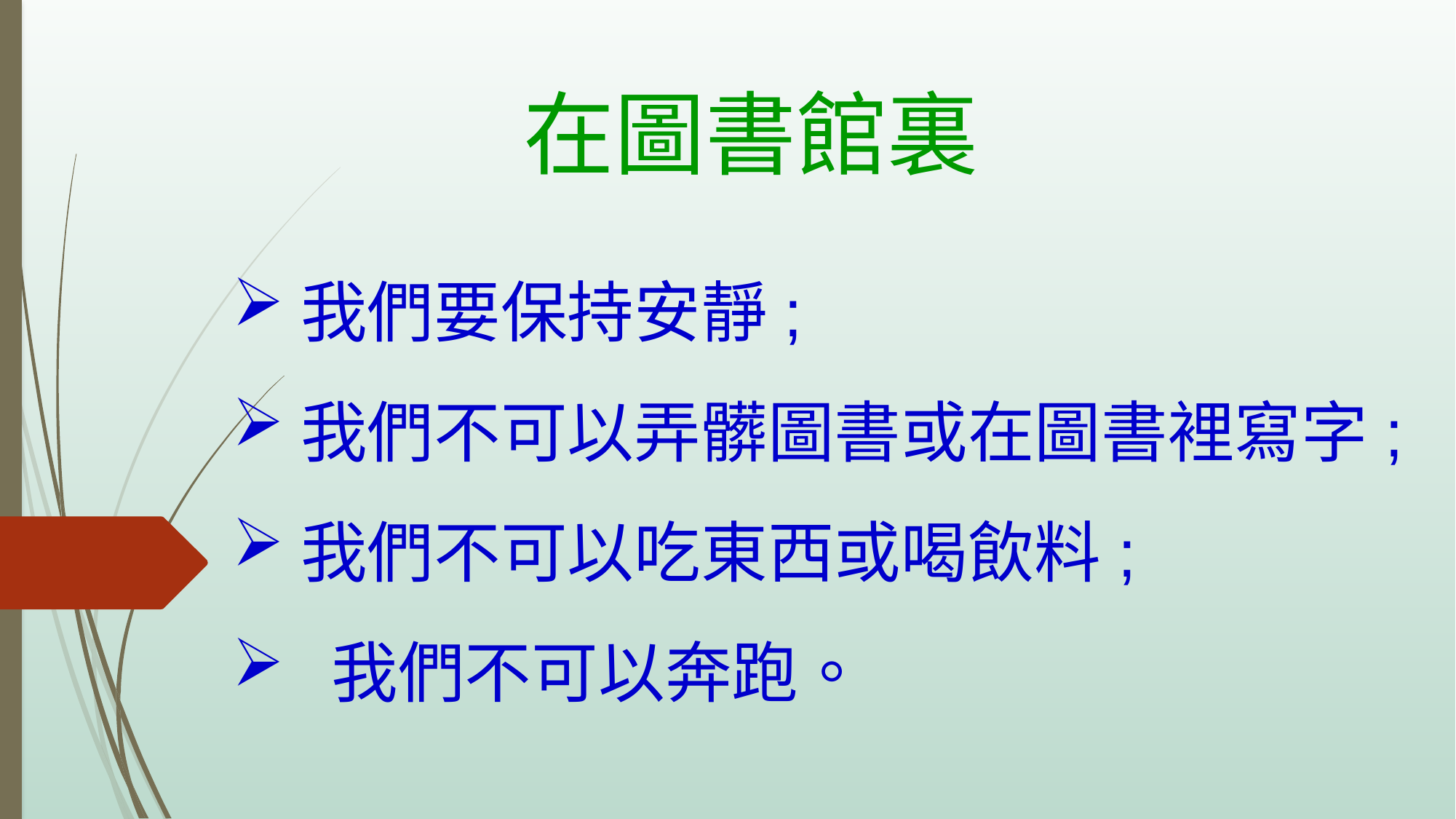

在圖書館裏
我們要保持安靜;
我們不可以弄髒圖書或在圖書裡寫字;
我們不可以吃東西或喝飲料;
 我們不可以奔跑。